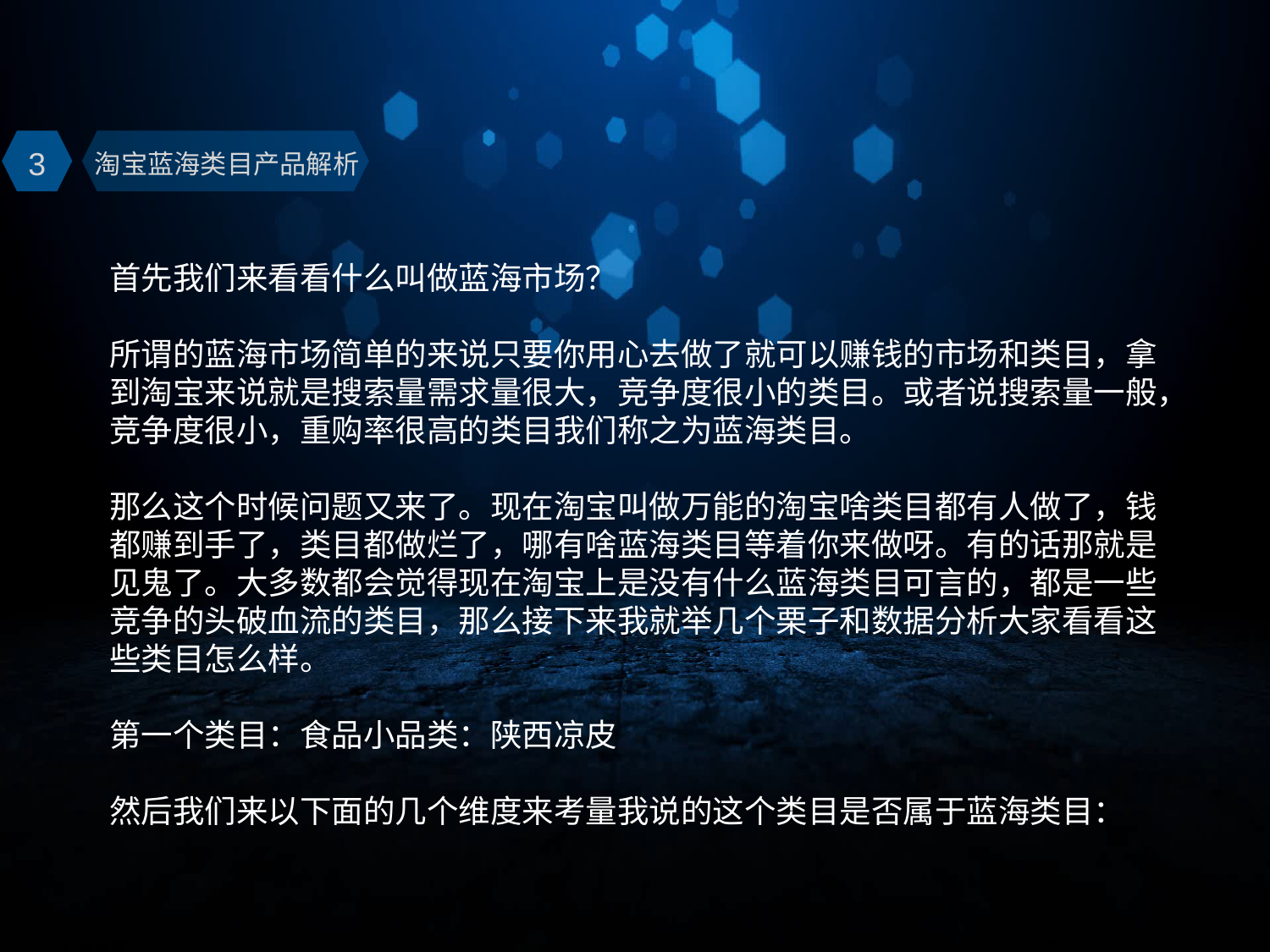

3

淘宝蓝海类目产品解析
首先我们来看看什么叫做蓝海市场？

所谓的蓝海市场简单的来说只要你用心去做了就可以赚钱的市场和类目，拿到淘宝来说就是搜索量需求量很大，竞争度很小的类目。或者说搜索量一般，竞争度很小，重购率很高的类目我们称之为蓝海类目。

那么这个时候问题又来了。现在淘宝叫做万能的淘宝啥类目都有人做了，钱都赚到手了，类目都做烂了，哪有啥蓝海类目等着你来做呀。有的话那就是见鬼了。大多数都会觉得现在淘宝上是没有什么蓝海类目可言的，都是一些竞争的头破血流的类目，那么接下来我就举几个栗子和数据分析大家看看这些类目怎么样。

第一个类目：食品小品类：陕西凉皮

然后我们来以下面的几个维度来考量我说的这个类目是否属于蓝海类目：